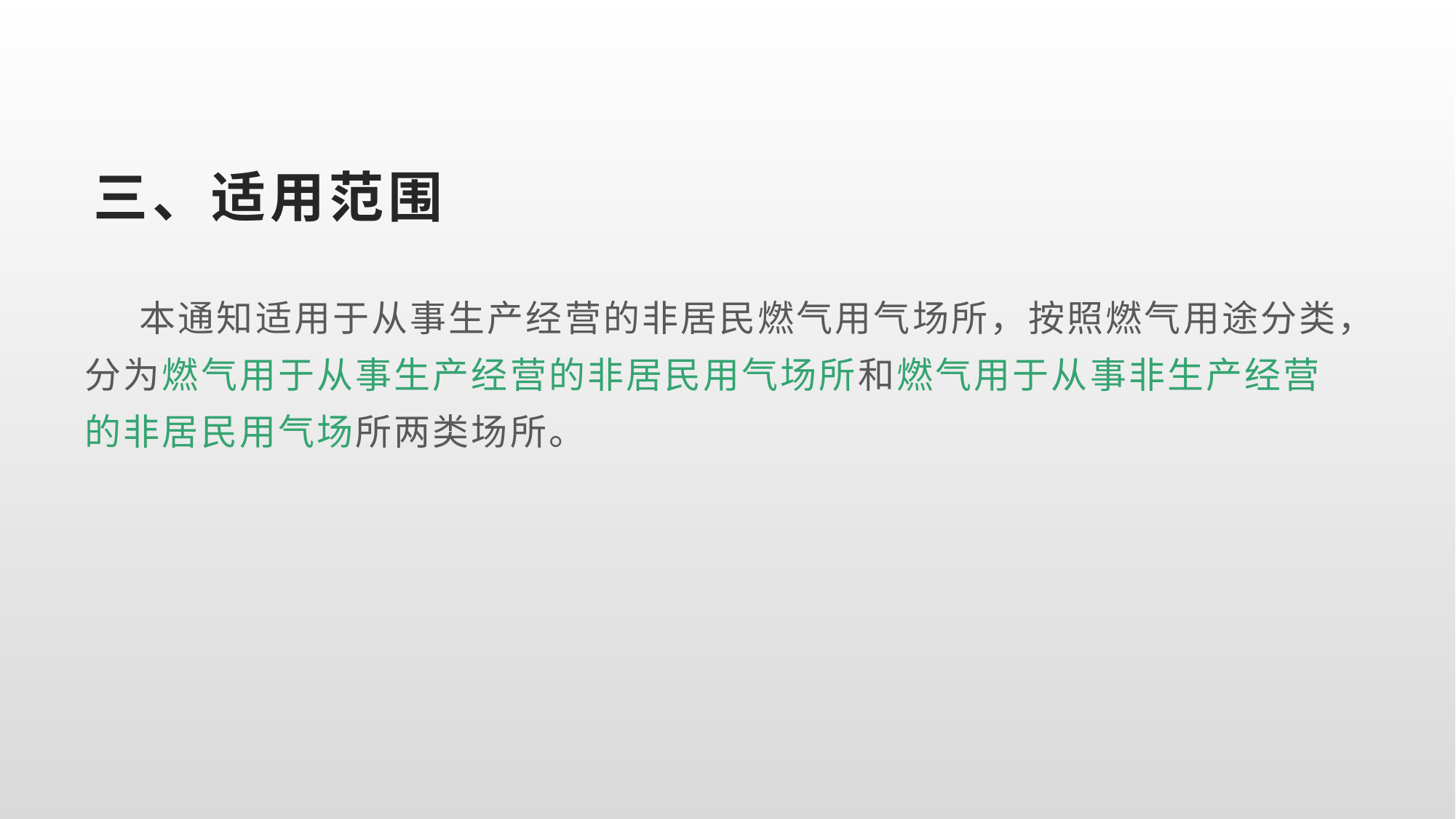

# 三、适用范围
本通知适用于从事生产经营的非居民燃气用气场所，按照燃气用途分类，分为燃气用于从事生产经营的非居民用气场所和燃气用于从事非生产经营的非居民用气场所两类场所。